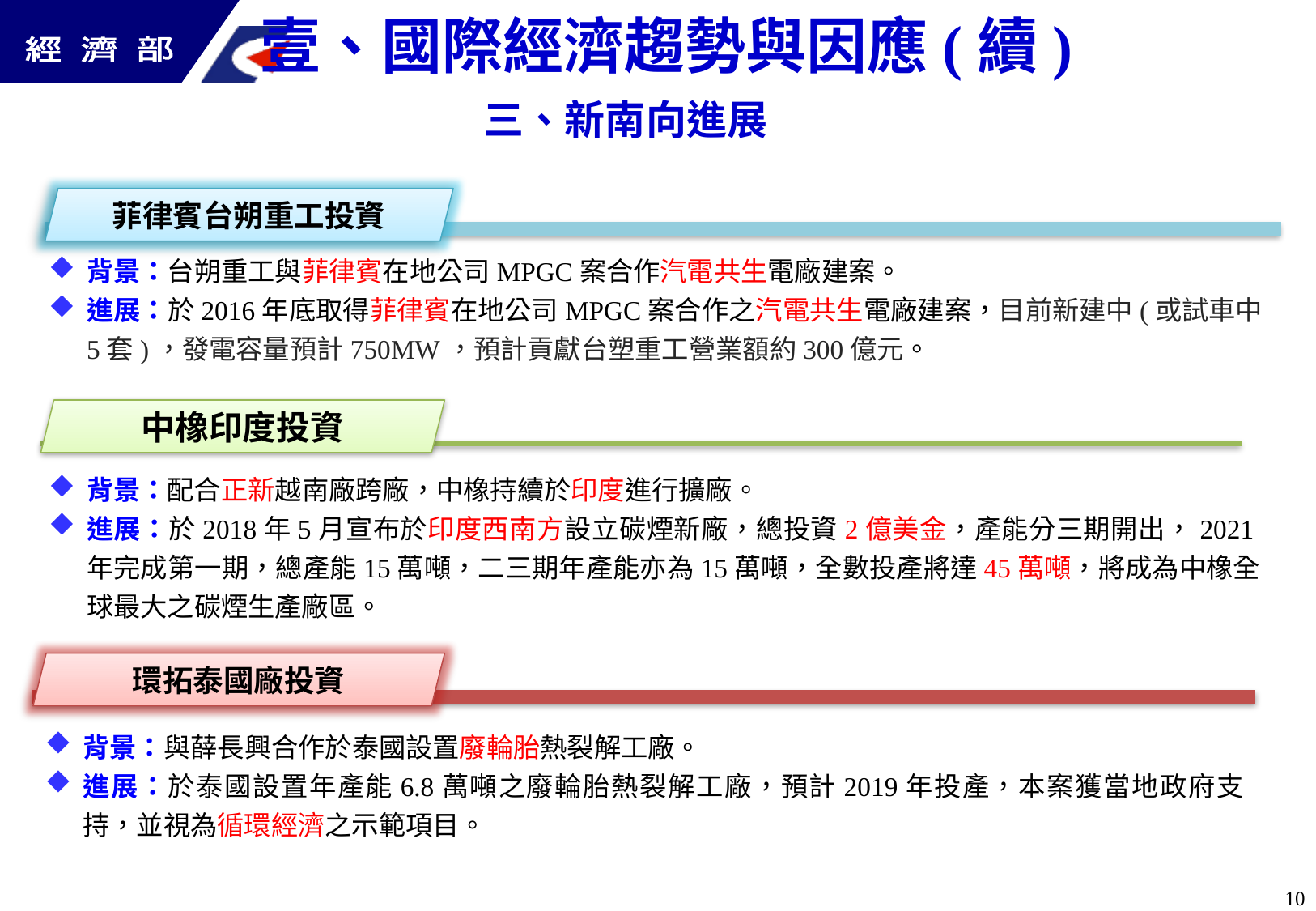

壹、國際經濟趨勢與因應(續)
三、新南向進展
菲律賓台朔重工投資
背景：台朔重工與菲律賓在地公司MPGC案合作汽電共生電廠建案。
進展：於2016年底取得菲律賓在地公司MPGC案合作之汽電共生電廠建案，目前新建中(或試車中5套)，發電容量預計750MW，預計貢獻台塑重工營業額約300億元。
中橡印度投資
背景：配合正新越南廠跨廠，中橡持續於印度進行擴廠。
進展：於2018年5月宣布於印度西南方設立碳煙新廠，總投資2億美金，產能分三期開出，2021年完成第一期，總產能15萬噸，二三期年產能亦為15萬噸，全數投產將達45萬噸，將成為中橡全球最大之碳煙生產廠區。
環拓泰國廠投資
背景：與薛長興合作於泰國設置廢輪胎熱裂解工廠。
進展：於泰國設置年產能6.8萬噸之廢輪胎熱裂解工廠，預計2019年投產，本案獲當地政府支持，並視為循環經濟之示範項目。